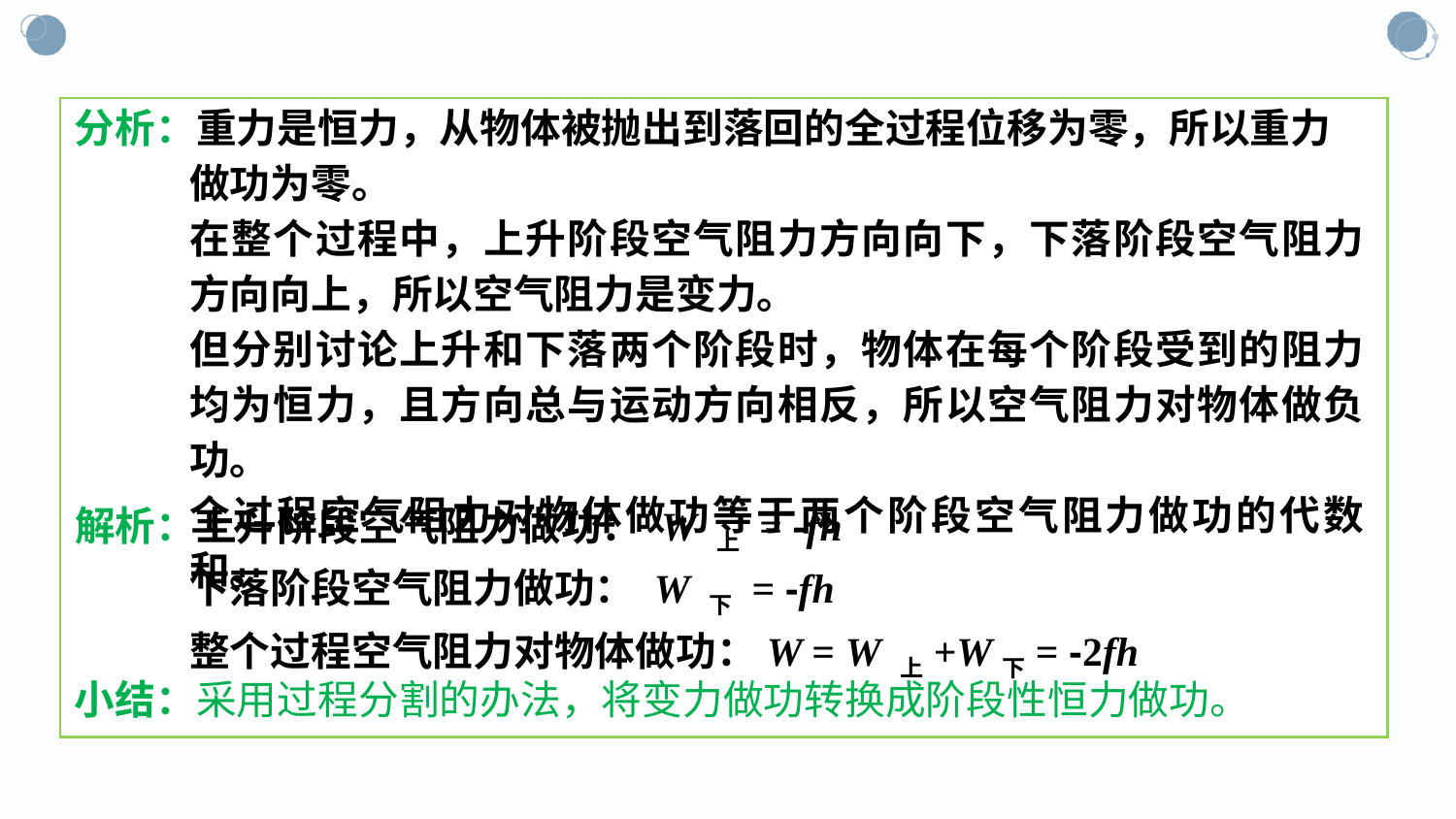

分析：重力是恒力，从物体被抛出到落回的全过程位移为零，所以重力做功为零。
在整个过程中，上升阶段空气阻力方向向下，下落阶段空气阻力方向向上，所以空气阻力是变力。
但分别讨论上升和下落两个阶段时，物体在每个阶段受到的阻力均为恒力，且方向总与运动方向相反，所以空气阻力对物体做负功。
全过程空气阻力对物体做功等于两个阶段空气阻力做功的代数和。

解析：上升阶段空气阻力做功： W 上 = -fh
下落阶段空气阻力做功： W 下 = -fh
整个过程空气阻力对物体做功：W = W 上+W下= -2fh
小结：采用过程分割的办法，将变力做功转换成阶段性恒力做功。